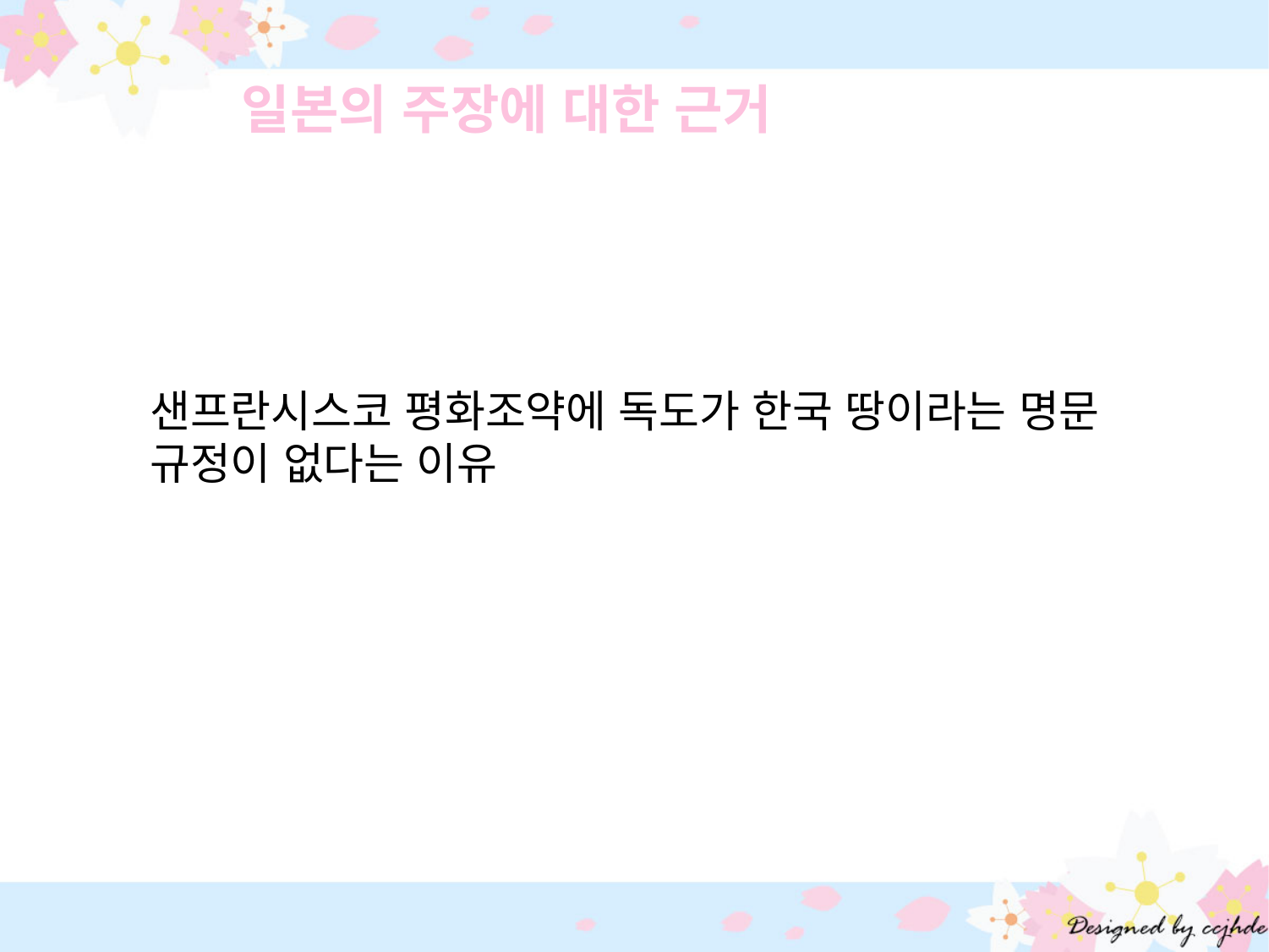

일본의 주장에 대한 근거
샌프란시스코 평화조약에 독도가 한국 땅이라는 명문 규정이 없다는 이유